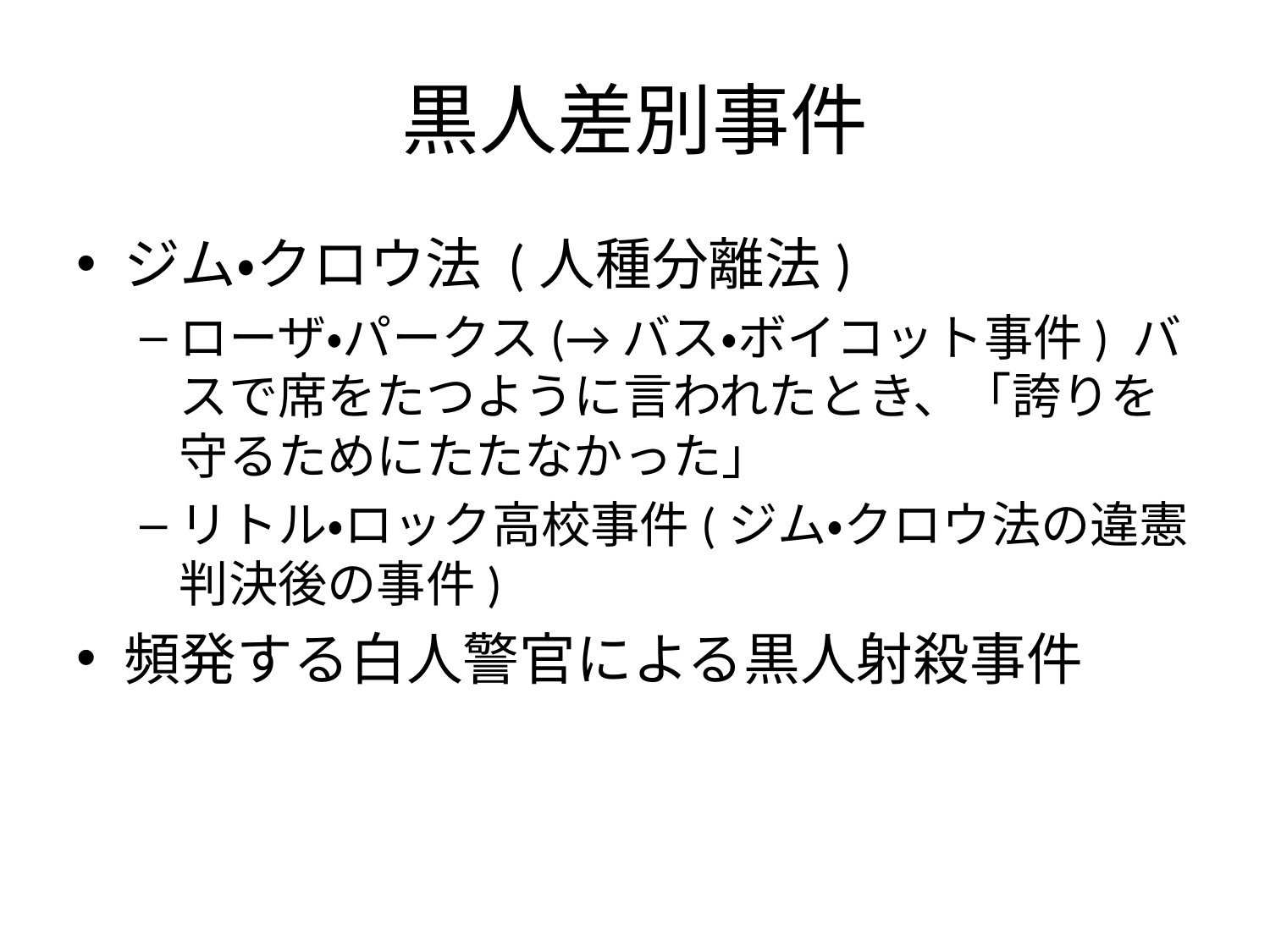

# 黒人差別事件
ジム・クロウ法 (人種分離法)
ローザ・パークス(→バス・ボイコット事件) バスで席をたつように言われたとき、「誇りを守るためにたたなかった」
リトル・ロック高校事件(ジム・クロウ法の違憲判決後の事件)
頻発する白人警官による黒人射殺事件